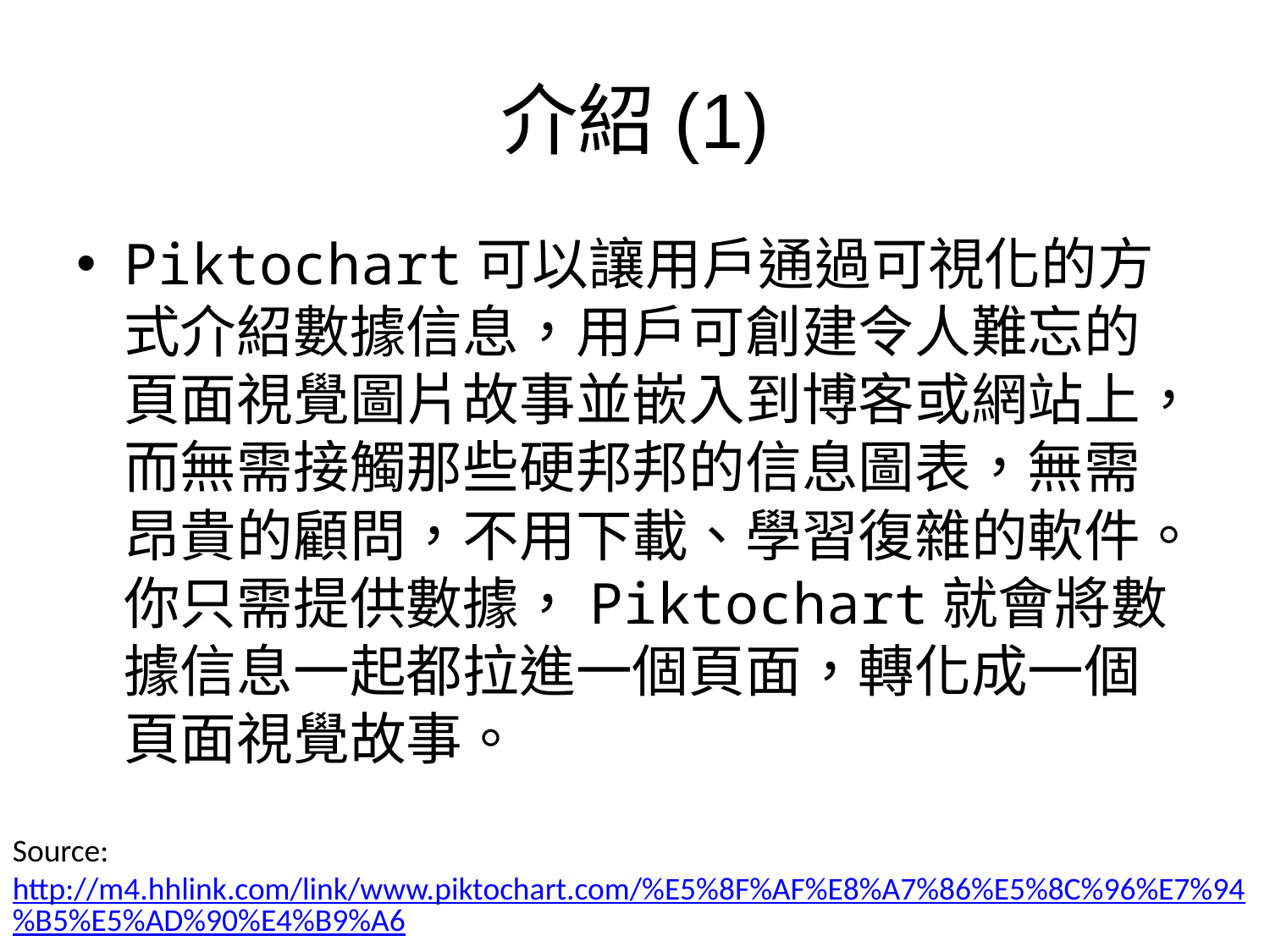

# 介紹(1)
Piktochart可以讓用戶通過可視化的方式介紹數據信息，用戶可創建令人難忘的頁面視覺圖片故事並嵌入到博客或網站上，而無需接觸那些硬邦邦的信息圖表，無需昂貴的顧問，不用下載、學習復雜的軟件。你只需提供數據，Piktochart就會將數據信息一起都拉進一個頁面，轉化成一個頁面視覺故事。
Source:
http://m4.hhlink.com/link/www.piktochart.com/%E5%8F%AF%E8%A7%86%E5%8C%96%E7%94%B5%E5%AD%90%E4%B9%A6